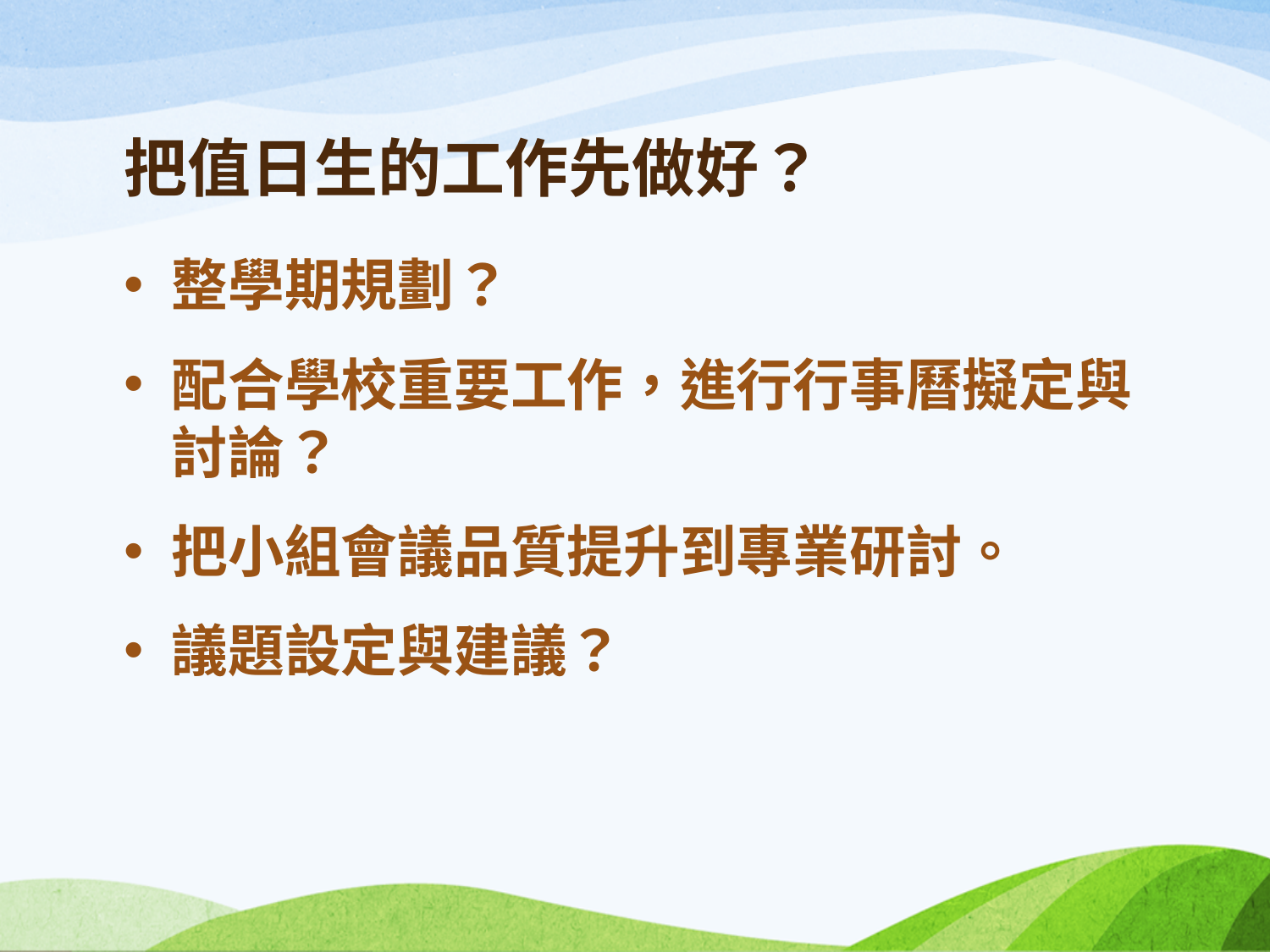

# 把值日生的工作先做好？
整學期規劃？
配合學校重要工作，進行行事曆擬定與討論？
把小組會議品質提升到專業研討。
議題設定與建議？